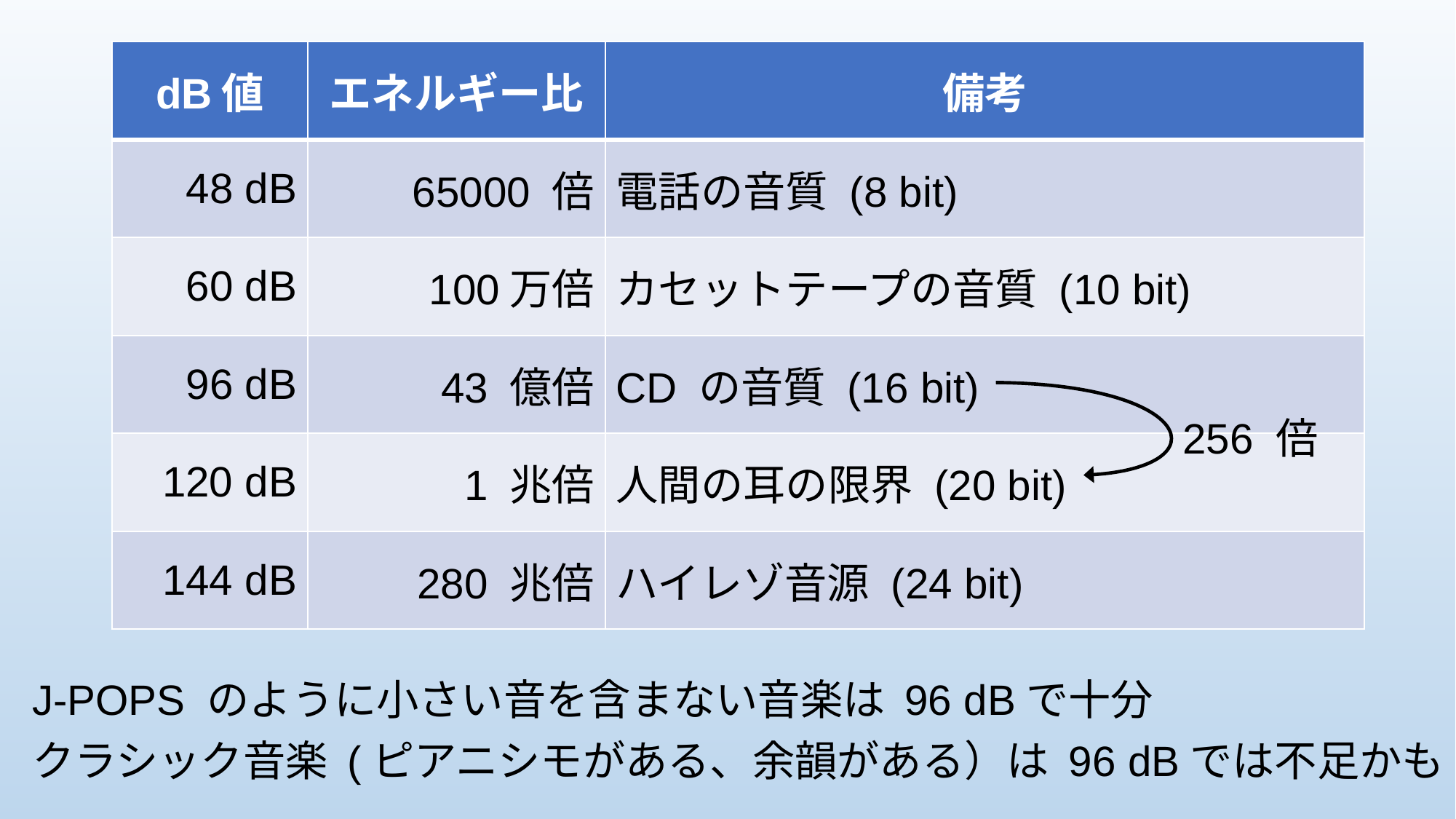

| dB値 | エネルギー比 | 備考 |
| --- | --- | --- |
| 48 dB | 65000 倍 | 電話の音質 (8 bit) |
| 60 dB | 100万倍 | カセットテープの音質 (10 bit) |
| 96 dB | 43 億倍 | CD の音質 (16 bit) |
| 120 dB | 1 兆倍 | 人間の耳の限界 (20 bit) |
| 144 dB | 280 兆倍 | ハイレゾ音源 (24 bit) |

256 倍
J-POPS のように小さい音を含まない音楽は 96 dBで十分
クラシック音楽 (ピアニシモがある、余韻がある）は 96 dBでは不足かも